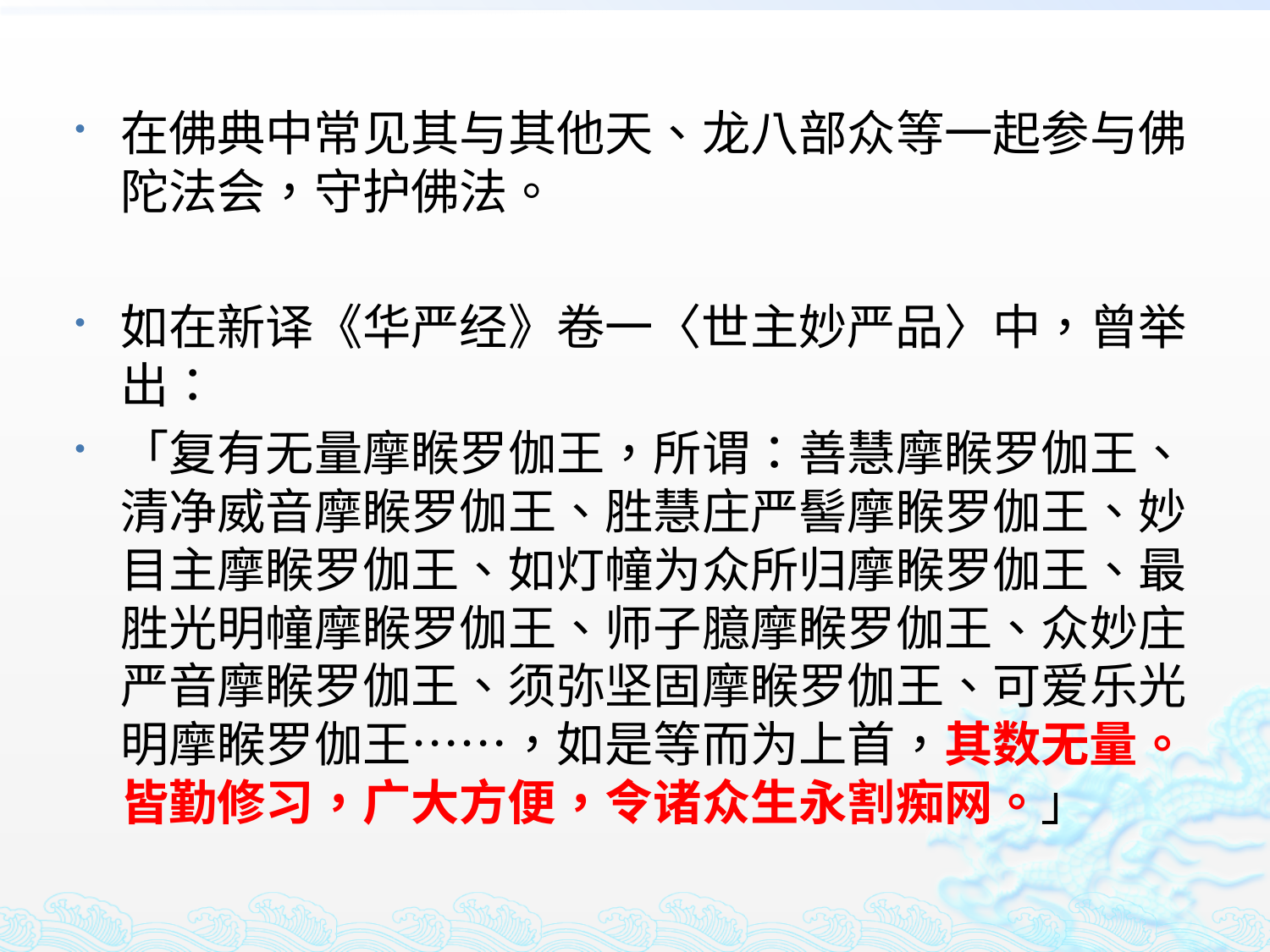

在佛典中常见其与其他天、龙八部众等一起参与佛陀法会，守护佛法。

如在新译《华严经》卷一〈世主妙严品〉中，曾举出：
「复有无量摩睺罗伽王，所谓：善慧摩睺罗伽王、清净威音摩睺罗伽王、胜慧庄严髻摩睺罗伽王、妙目主摩睺罗伽王、如灯幢为众所归摩睺罗伽王、最胜光明幢摩睺罗伽王、师子臆摩睺罗伽王、众妙庄严音摩睺罗伽王、须弥坚固摩睺罗伽王、可爱乐光明摩睺罗伽王……，如是等而为上首，其数无量。皆勤修习，广大方便，令诸众生永割痴网。」